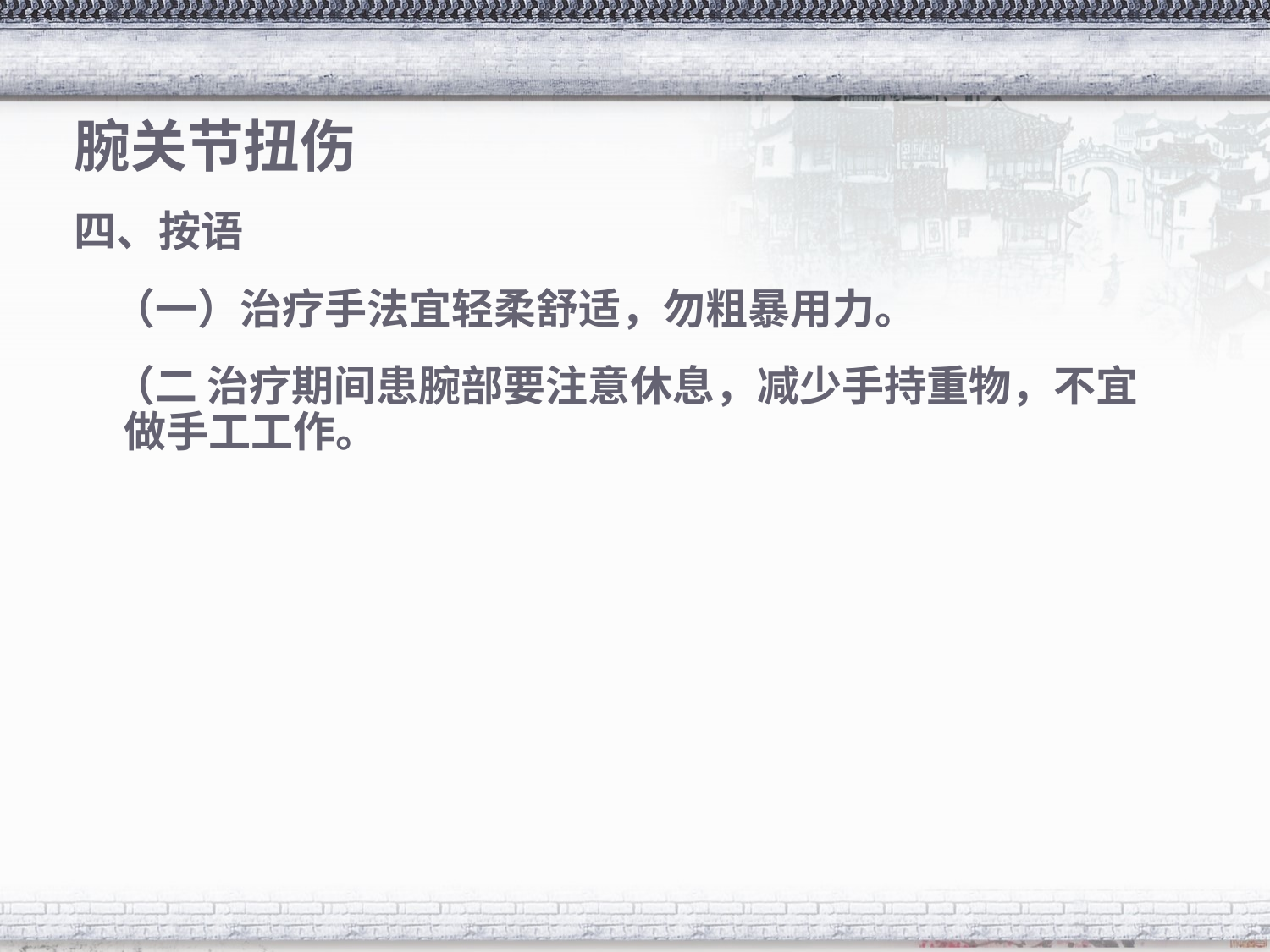

# 腕关节扭伤
四、按语
   （一）治疗手法宜轻柔舒适，勿粗暴用力。
   （二 治疗期间患腕部要注意休息，减少手持重物，不宜做手工工作。